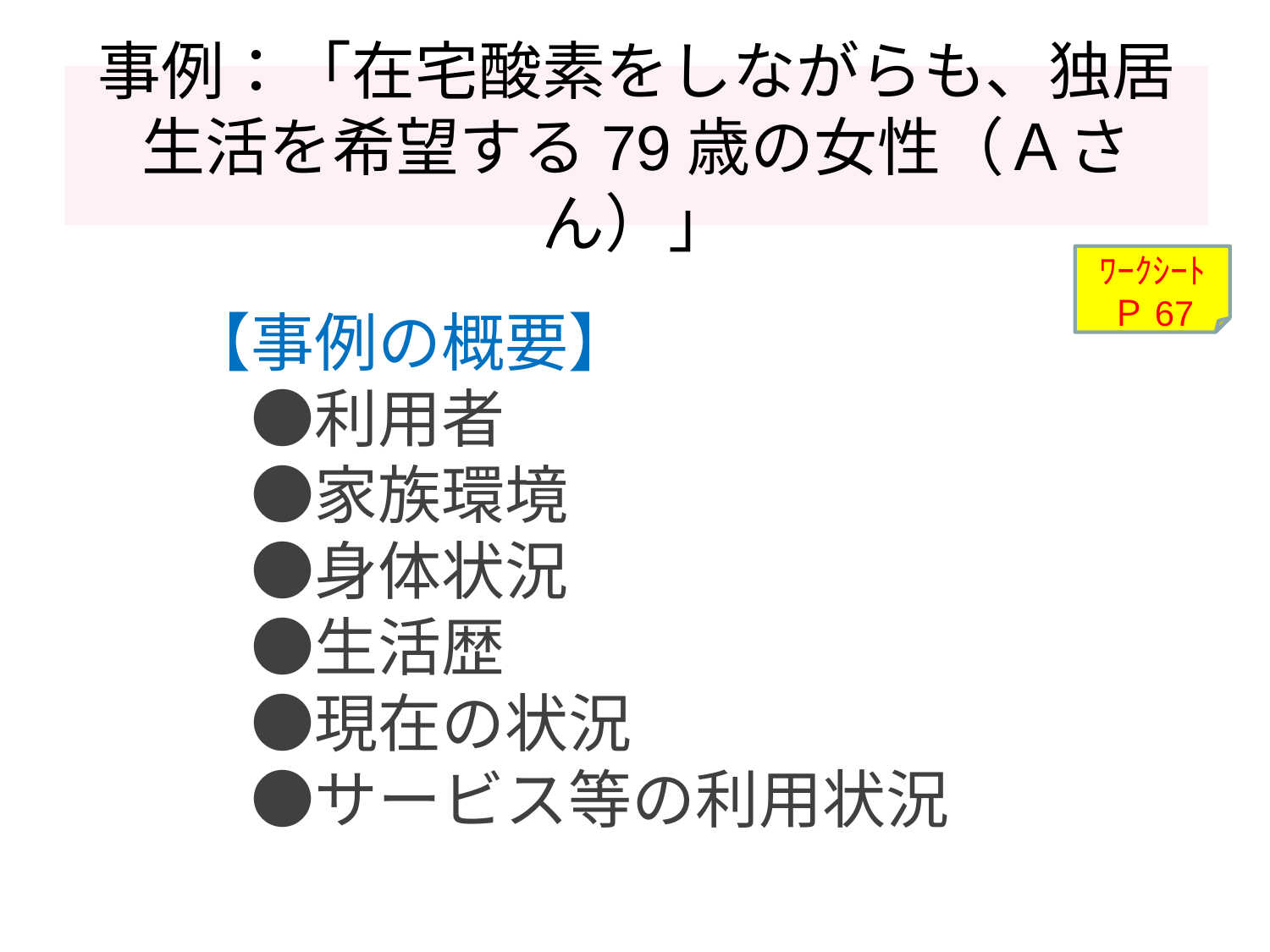

# 事例：「在宅酸素をしながらも、独居生活を希望する79歳の女性（Ａさん）」
ﾜｰｸｼｰﾄ
Ｐ67
【事例の概要】
　●利用者
　●家族環境
　●身体状況
　●生活歴
　●現在の状況
　●サービス等の利用状況